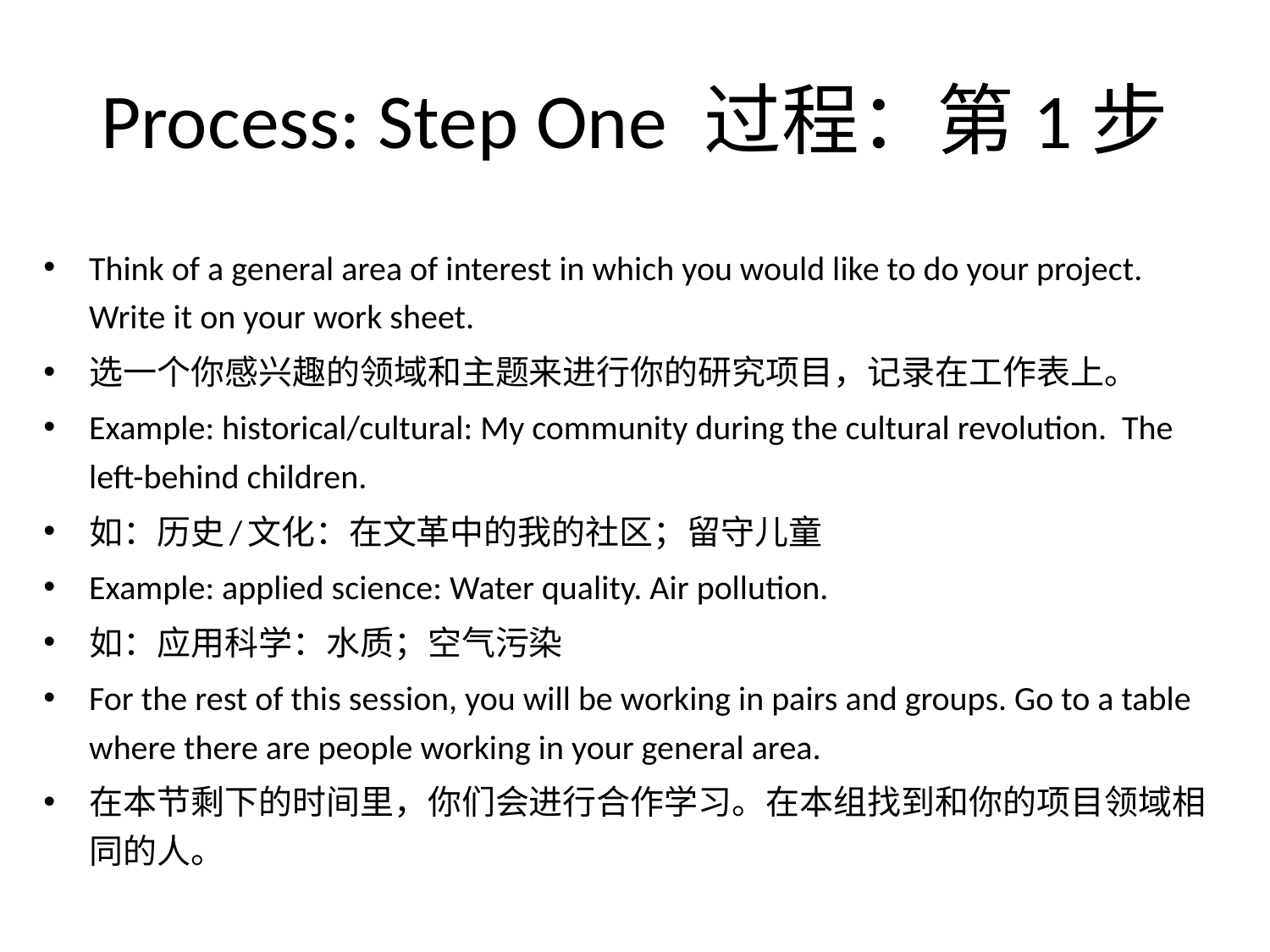

# Process: Step One 过程：第1步
Think of a general area of interest in which you would like to do your project. Write it on your work sheet.
选一个你感兴趣的领域和主题来进行你的研究项目，记录在工作表上。
Example: historical/cultural: My community during the cultural revolution.  The left-behind children.
如：历史/文化：在文革中的我的社区；留守儿童
Example: applied science: Water quality. Air pollution.
如：应用科学：水质；空气污染
For the rest of this session, you will be working in pairs and groups. Go to a table where there are people working in your general area.
在本节剩下的时间里，你们会进行合作学习。在本组找到和你的项目领域相同的人。